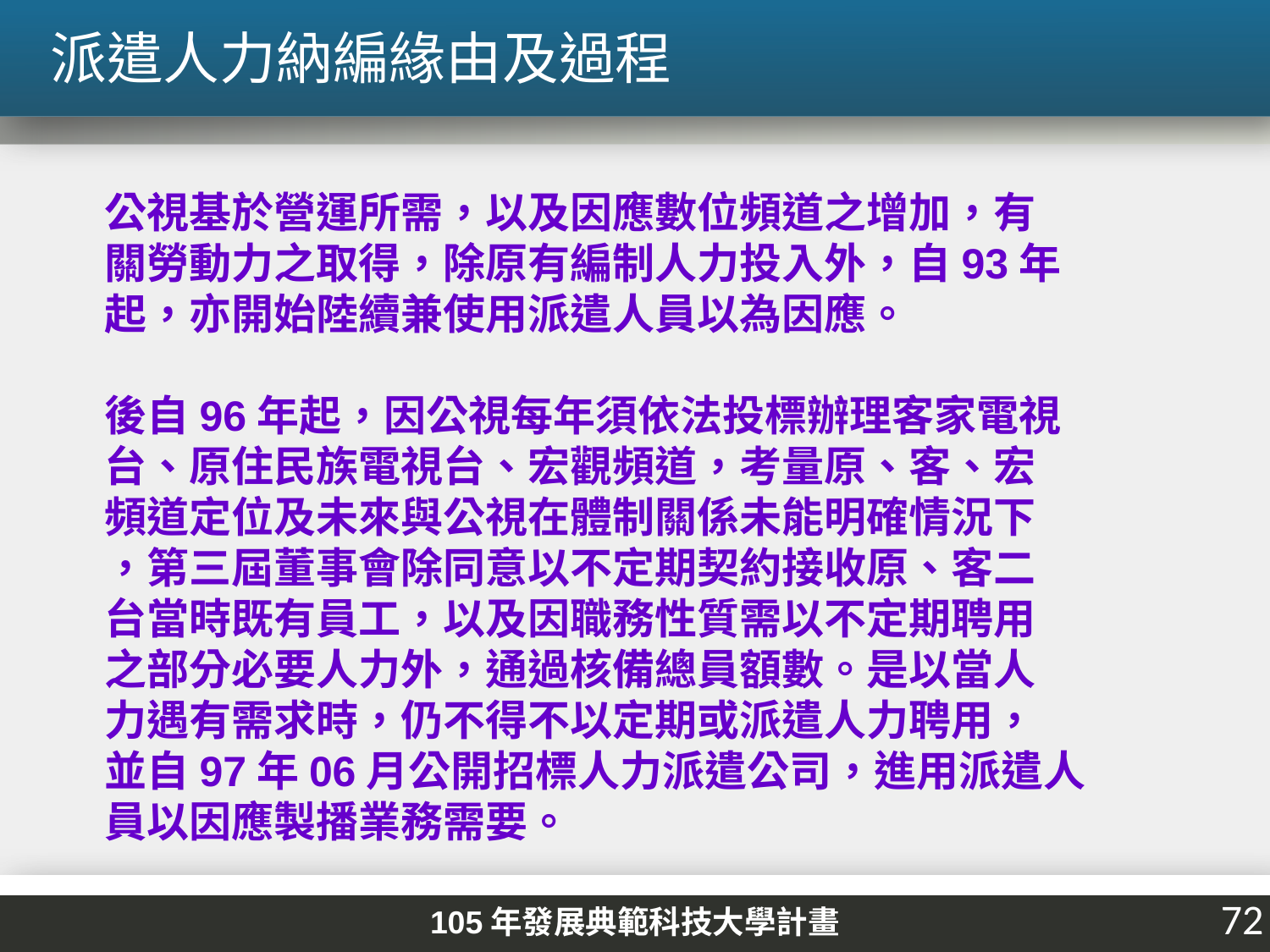

派遣人力納編緣由及過程

公視基於營運所需，以及因應數位頻道之增加，有
關勞動力之取得，除原有編制人力投入外，自93年
起，亦開始陸續兼使用派遣人員以為因應。

後自96年起，因公視每年須依法投標辦理客家電視
台、原住民族電視台、宏觀頻道，考量原、客、宏
頻道定位及未來與公視在體制關係未能明確情況下
，第三屆董事會除同意以不定期契約接收原、客二
台當時既有員工，以及因職務性質需以不定期聘用
之部分必要人力外，通過核備總員額數。是以當人
力遇有需求時，仍不得不以定期或派遣人力聘用，
並自97年06月公開招標人力派遣公司，進用派遣人
員以因應製播業務需要。